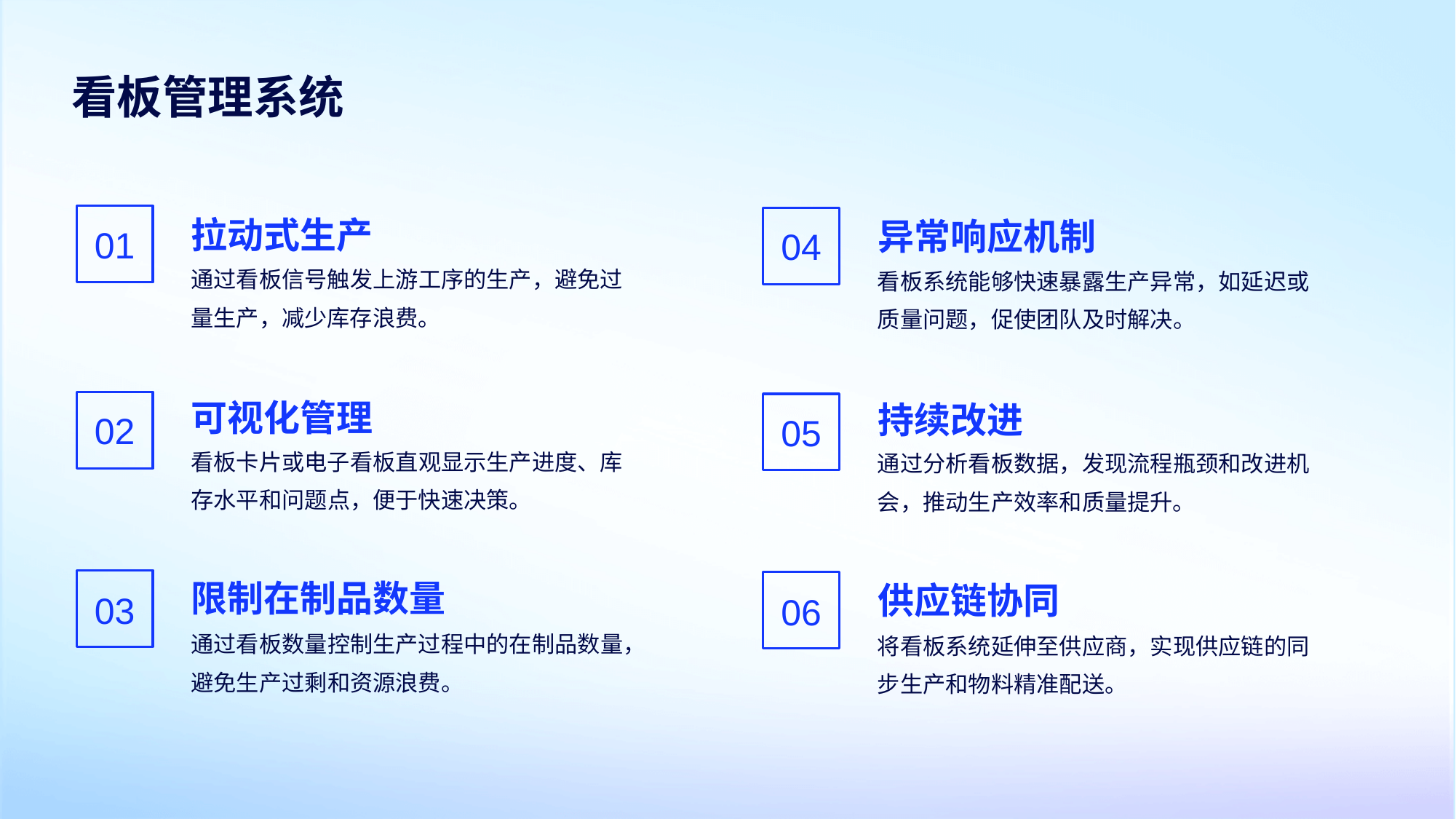

看板管理系统
拉动式生产
异常响应机制

04
01
通过看板信号触发上游工序的生产，避免过量生产，减少库存浪费。
看板系统能够快速暴露生产异常，如延迟或质量问题，促使团队及时解决。
可视化管理
持续改进

02
05
看板卡片或电子看板直观显示生产进度、库存水平和问题点，便于快速决策。
通过分析看板数据，发现流程瓶颈和改进机会，推动生产效率和质量提升。
限制在制品数量
供应链协同

03
06
通过看板数量控制生产过程中的在制品数量，避免生产过剩和资源浪费。
将看板系统延伸至供应商，实现供应链的同步生产和物料精准配送。